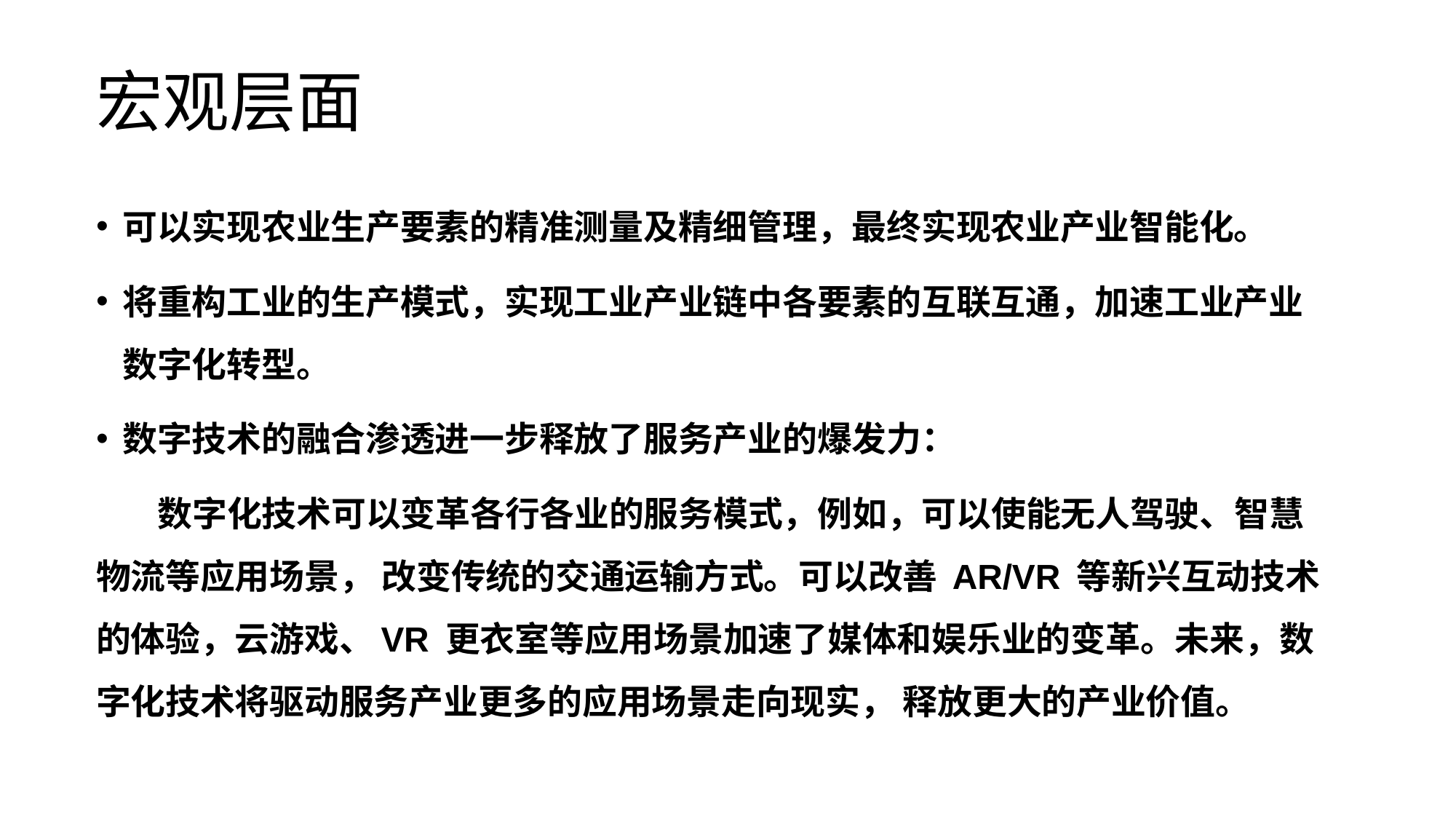

# 宏观层面
可以实现农业生产要素的精准测量及精细管理，最终实现农业产业智能化。
将重构工业的生产模式，实现工业产业链中各要素的互联互通，加速工业产业数字化转型。
数字技术的融合渗透进一步释放了服务产业的爆发力：
       数字化技术可以变革各行各业的服务模式，例如，可以使能无人驾驶、智慧物流等应用场景， 改变传统的交通运输方式。可以改善 AR/VR 等新兴互动技术的体验，云游戏、VR 更衣室等应用场景加速了媒体和娱乐业的变革。未来，数字化技术将驱动服务产业更多的应用场景走向现实， 释放更大的产业价值。